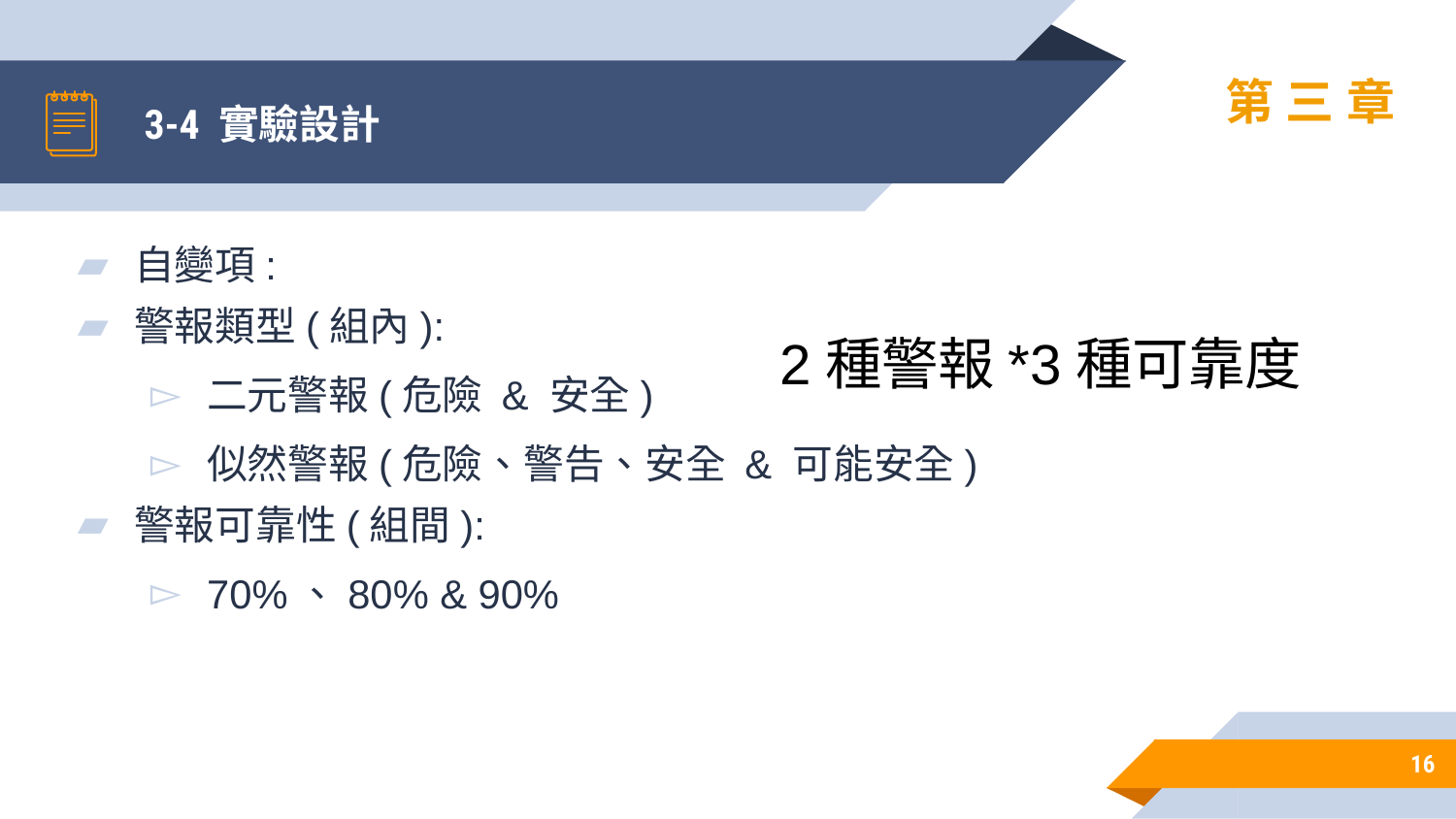

# 3-4 實驗設計
第三章

自變項:
警報類型(組內):
二元警報(危險 & 安全)
似然警報(危險、警告、安全 & 可能安全)
警報可靠性(組間):
70%、80% & 90%
2種警報*3種可靠度
16